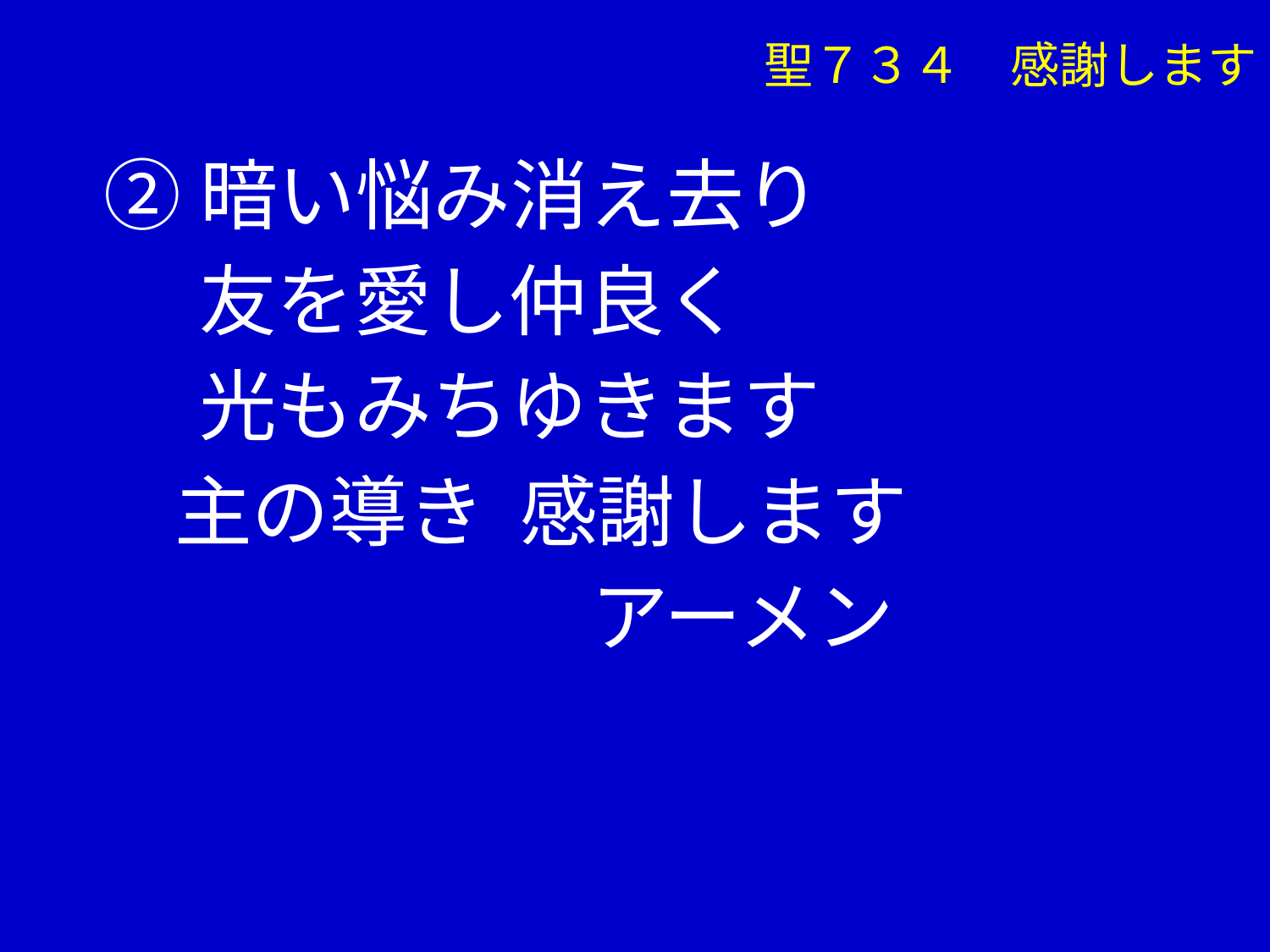

聖７３４　感謝します
②暗い悩み消え去り
　 友を愛し仲良く
　 光もみちゆきます
   主の導き  感謝します
                           アーメン